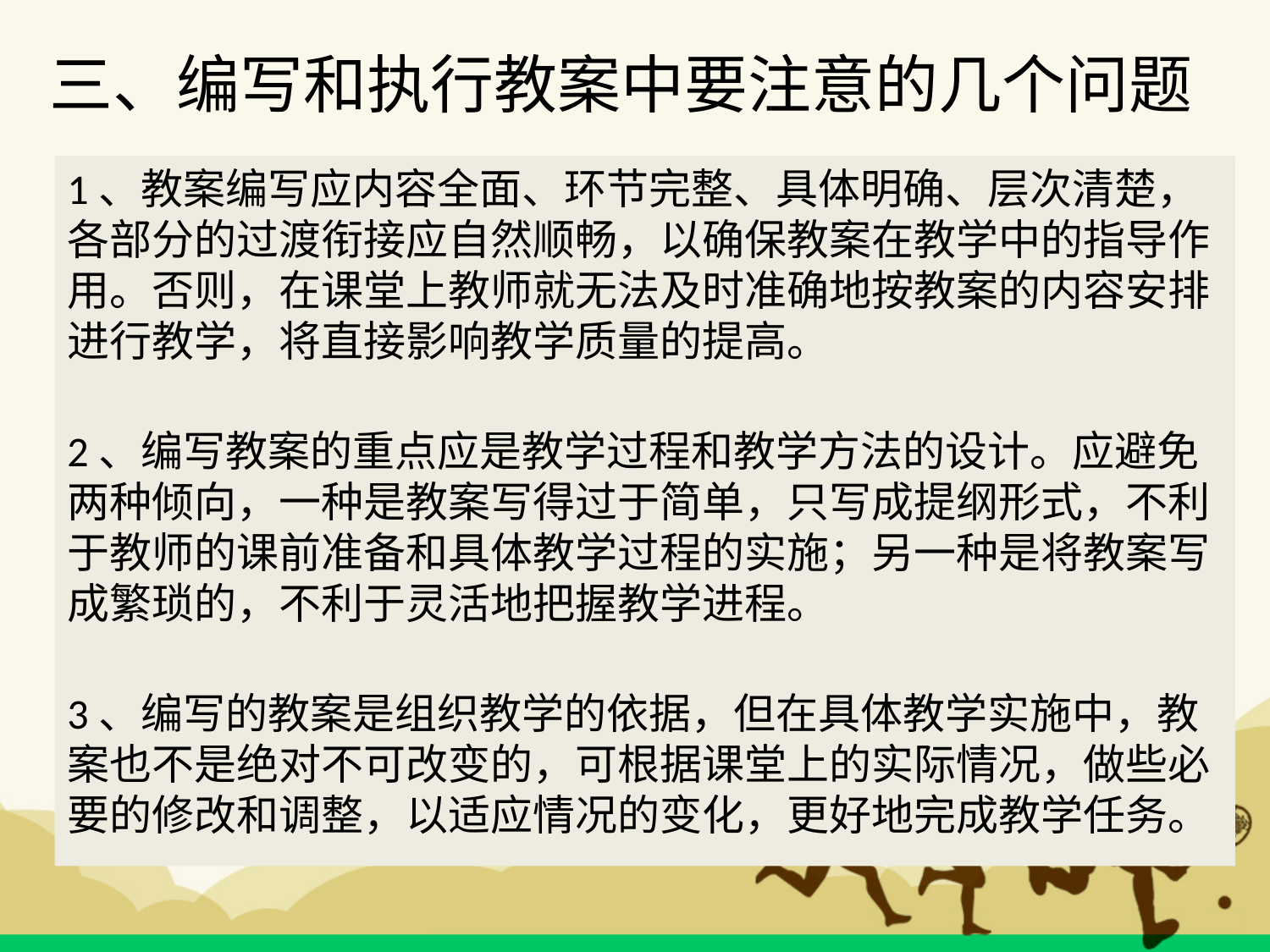

# 三、编写和执行教案中要注意的几个问题
1、教案编写应内容全面、环节完整、具体明确、层次清楚，各部分的过渡衔接应自然顺畅，以确保教案在教学中的指导作用。否则，在课堂上教师就无法及时准确地按教案的内容安排进行教学，将直接影响教学质量的提高。
2、编写教案的重点应是教学过程和教学方法的设计。应避免两种倾向，一种是教案写得过于简单，只写成提纲形式，不利于教师的课前准备和具体教学过程的实施；另一种是将教案写成繁琐的，不利于灵活地把握教学进程。
3、编写的教案是组织教学的依据，但在具体教学实施中，教案也不是绝对不可改变的，可根据课堂上的实际情况，做些必要的修改和调整，以适应情况的变化，更好地完成教学任务。